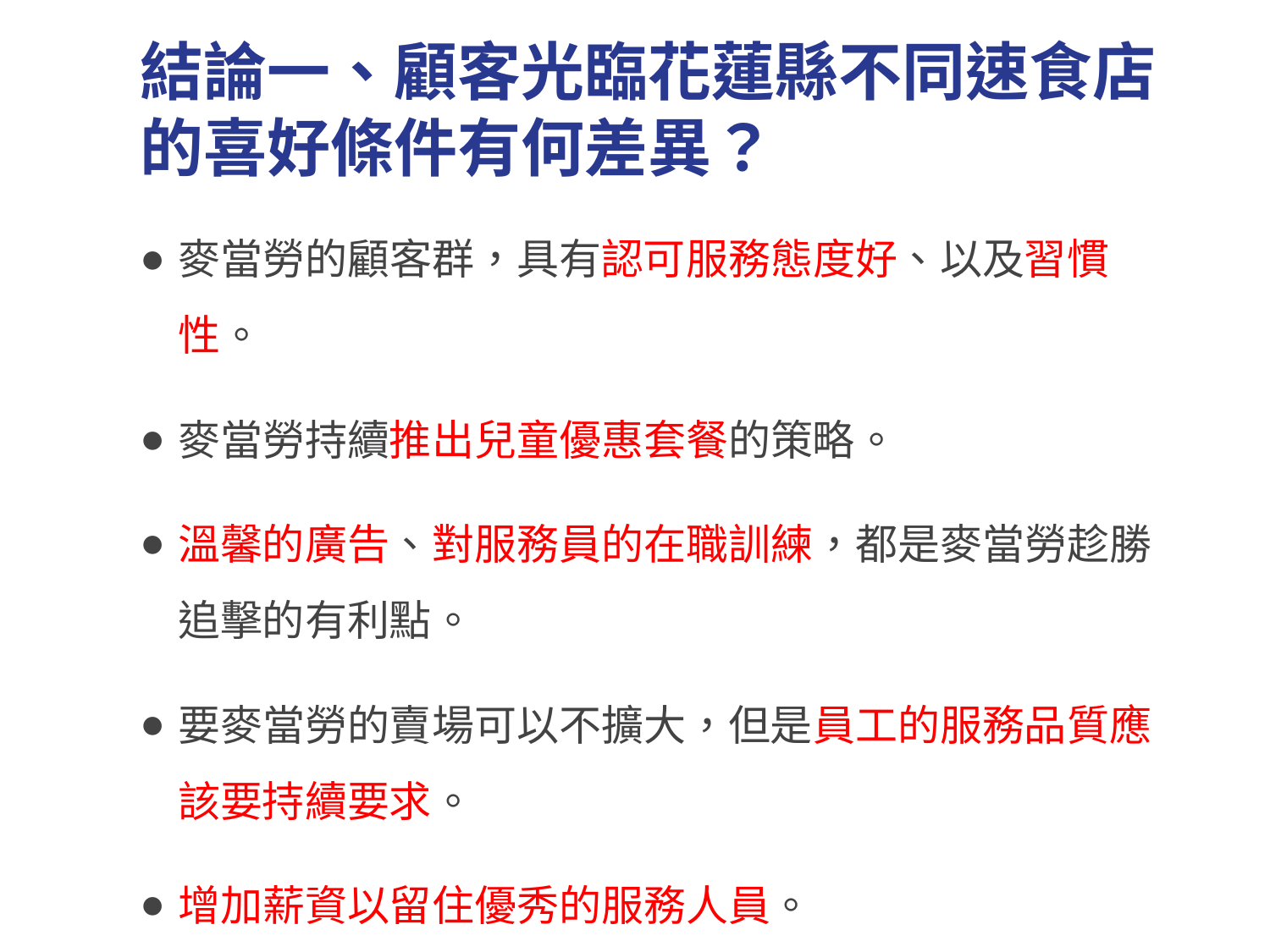

# 結論一、顧客光臨花蓮縣不同速食店的喜好條件有何差異？
麥當勞的顧客群，具有認可服務態度好、以及習慣性。
麥當勞持續推出兒童優惠套餐的策略。
溫馨的廣告、對服務員的在職訓練，都是麥當勞趁勝追擊的有利點。
要麥當勞的賣場可以不擴大，但是員工的服務品質應該要持續要求。
增加薪資以留住優秀的服務人員。